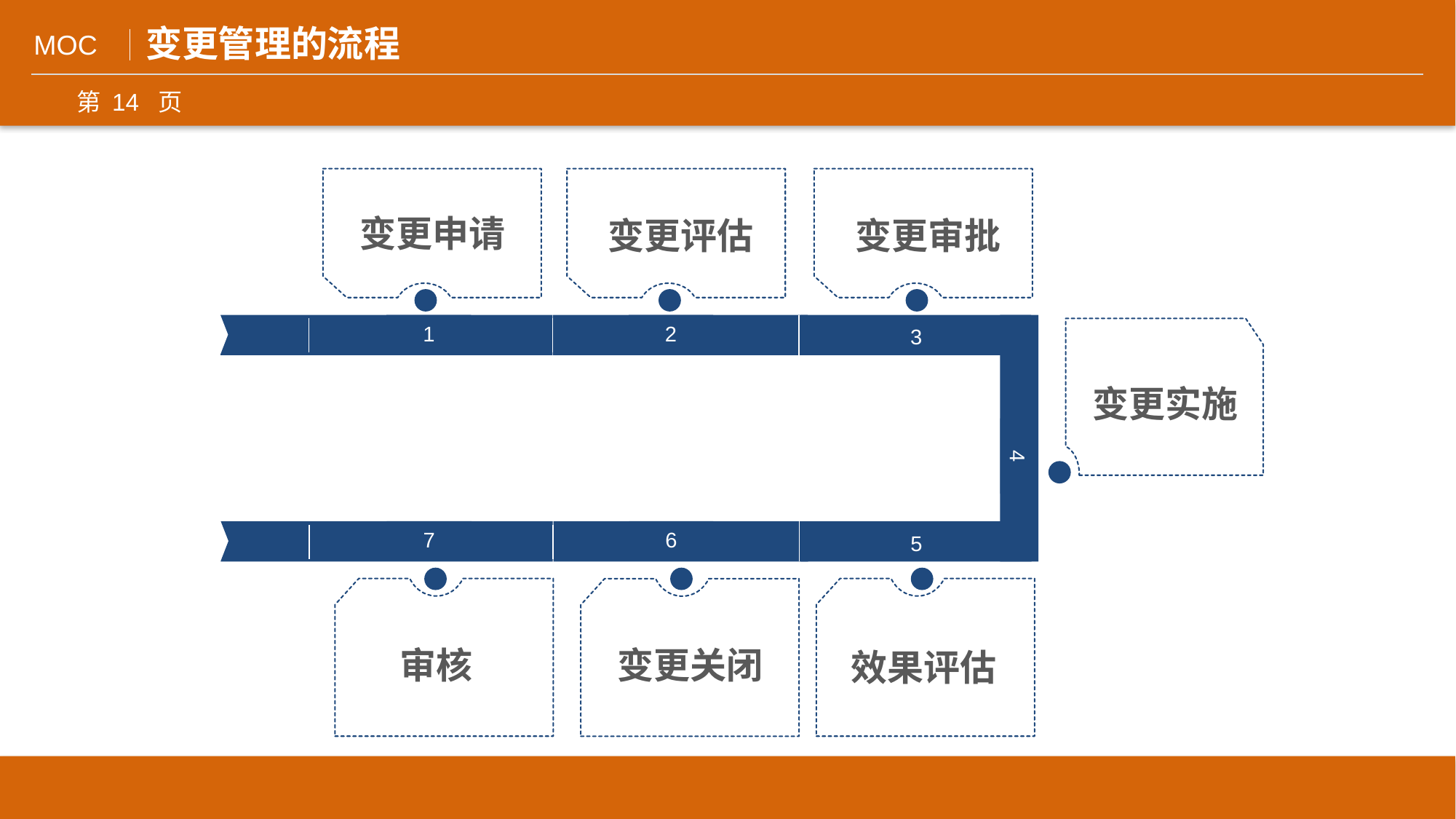

变更管理的流程

变更申请
变更评估
变更审批

1
2

3
变更实施

4

7
6

5

审核
变更关闭
效果评估